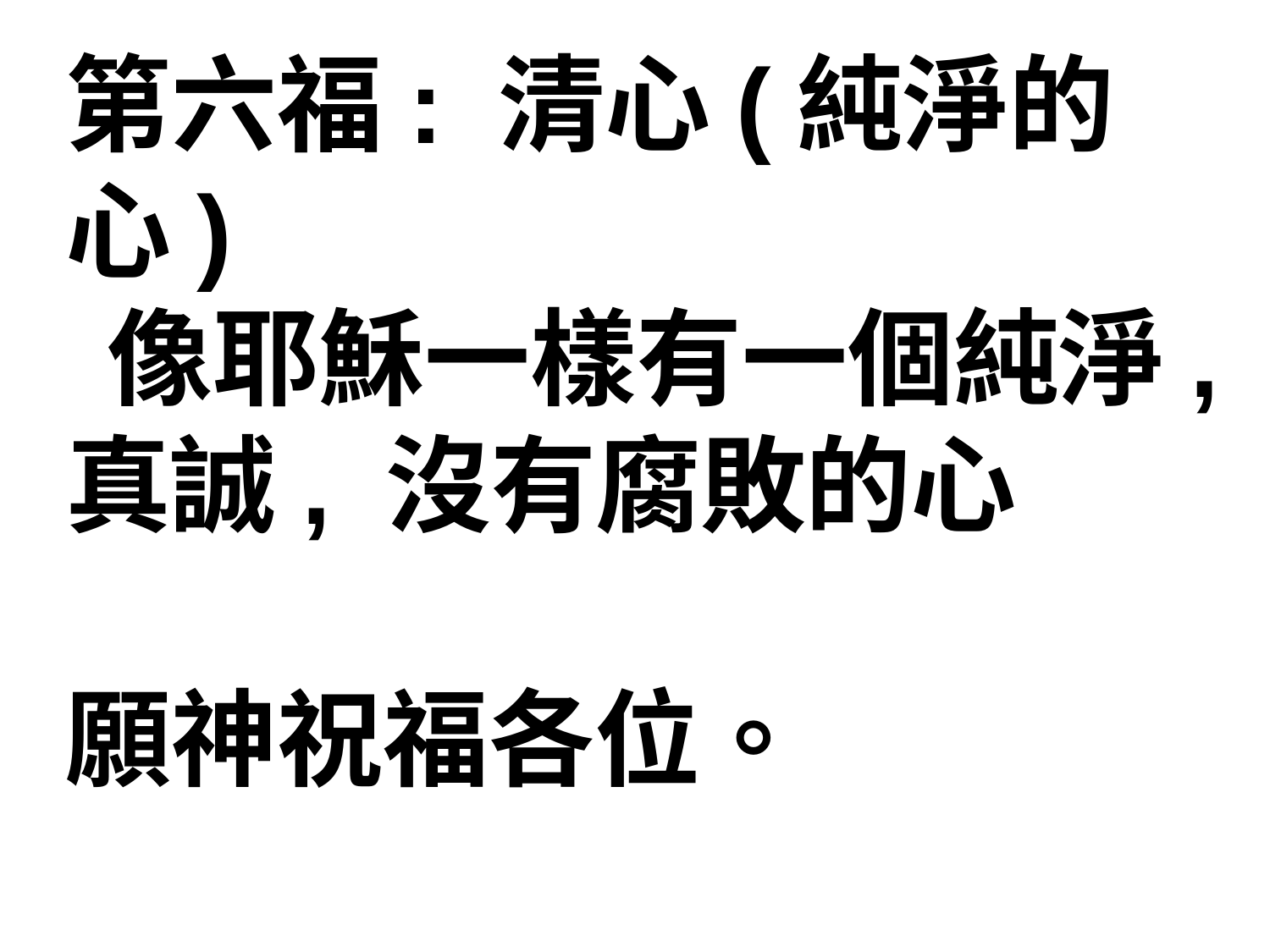

第六福: 清心(純淨的心)
 像耶穌一樣有一個純淨,真誠, 沒有腐敗的心

願神祝福各位。